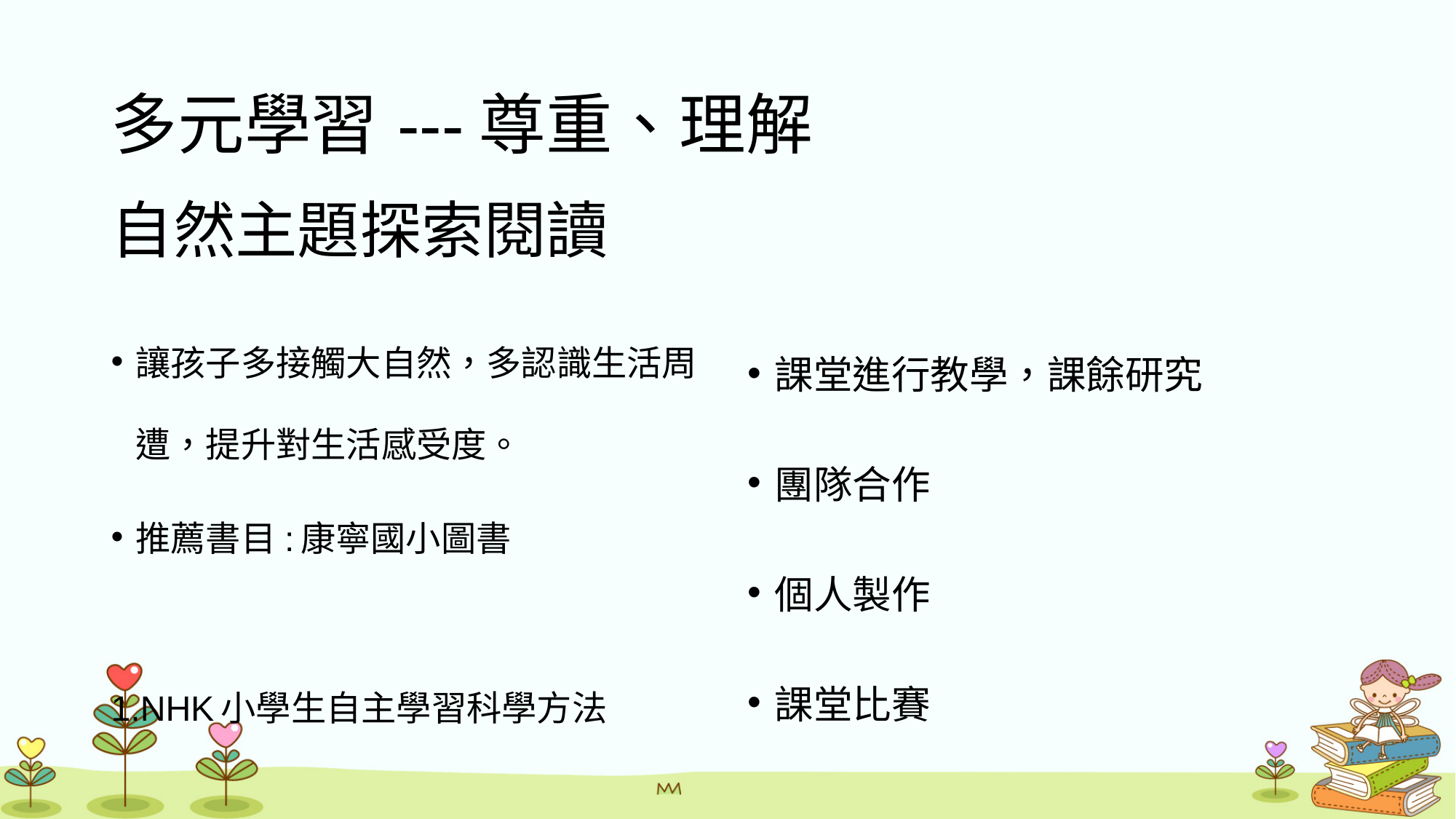

# 多元學習---尊重、理解
自然主題探索閱讀

讓孩子多接觸大自然，多認識生活周遭，提升對生活感受度。
推薦書目:康寧國小圖書

1.NHK小學生自主學習科學方法

課堂進行教學，課餘研究
團隊合作
個人製作
課堂比賽